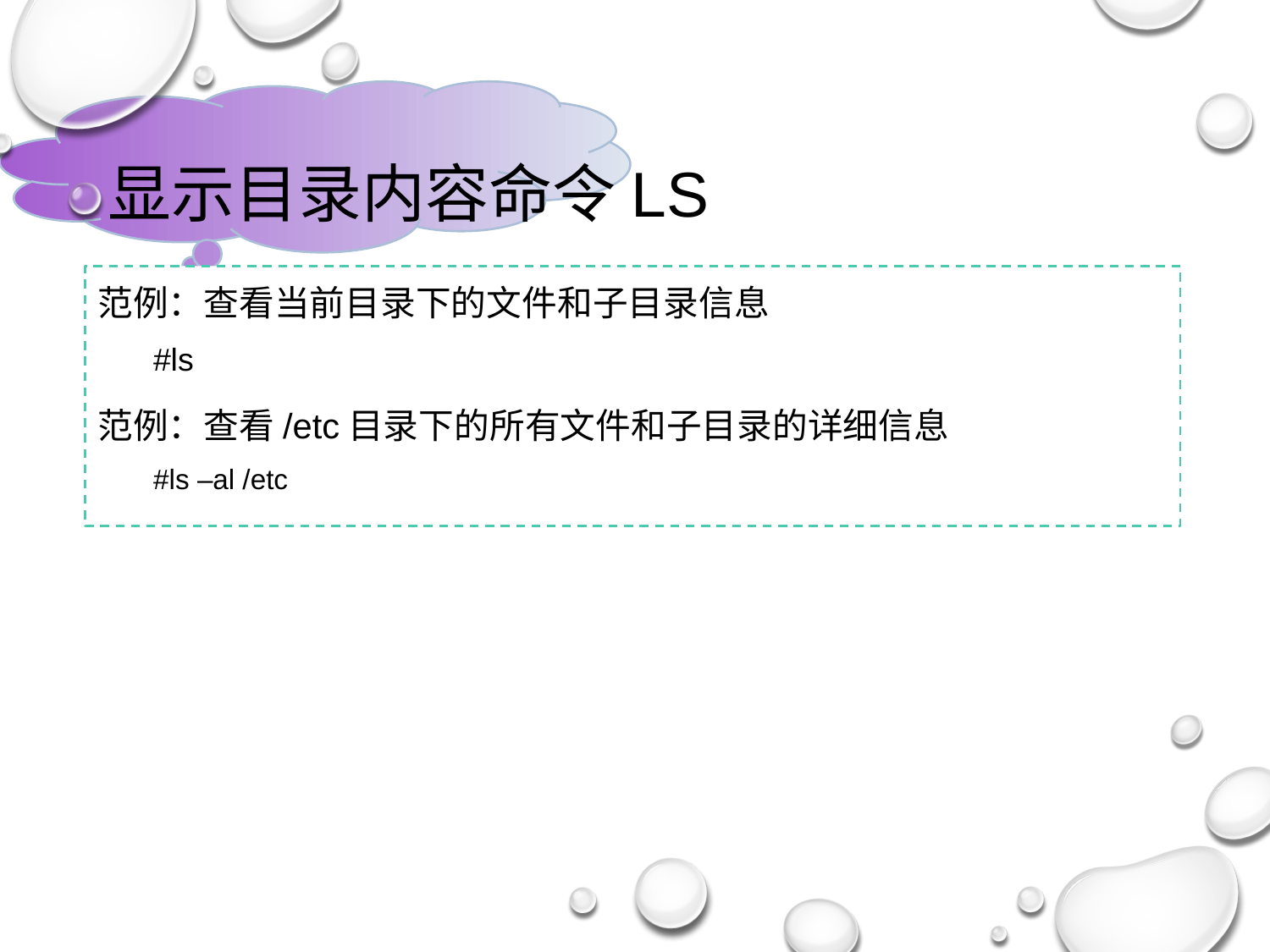

# 显示目录内容命令ls
范例：查看当前目录下的文件和子目录信息
#ls
范例：查看/etc目录下的所有文件和子目录的详细信息
#ls –al /etc